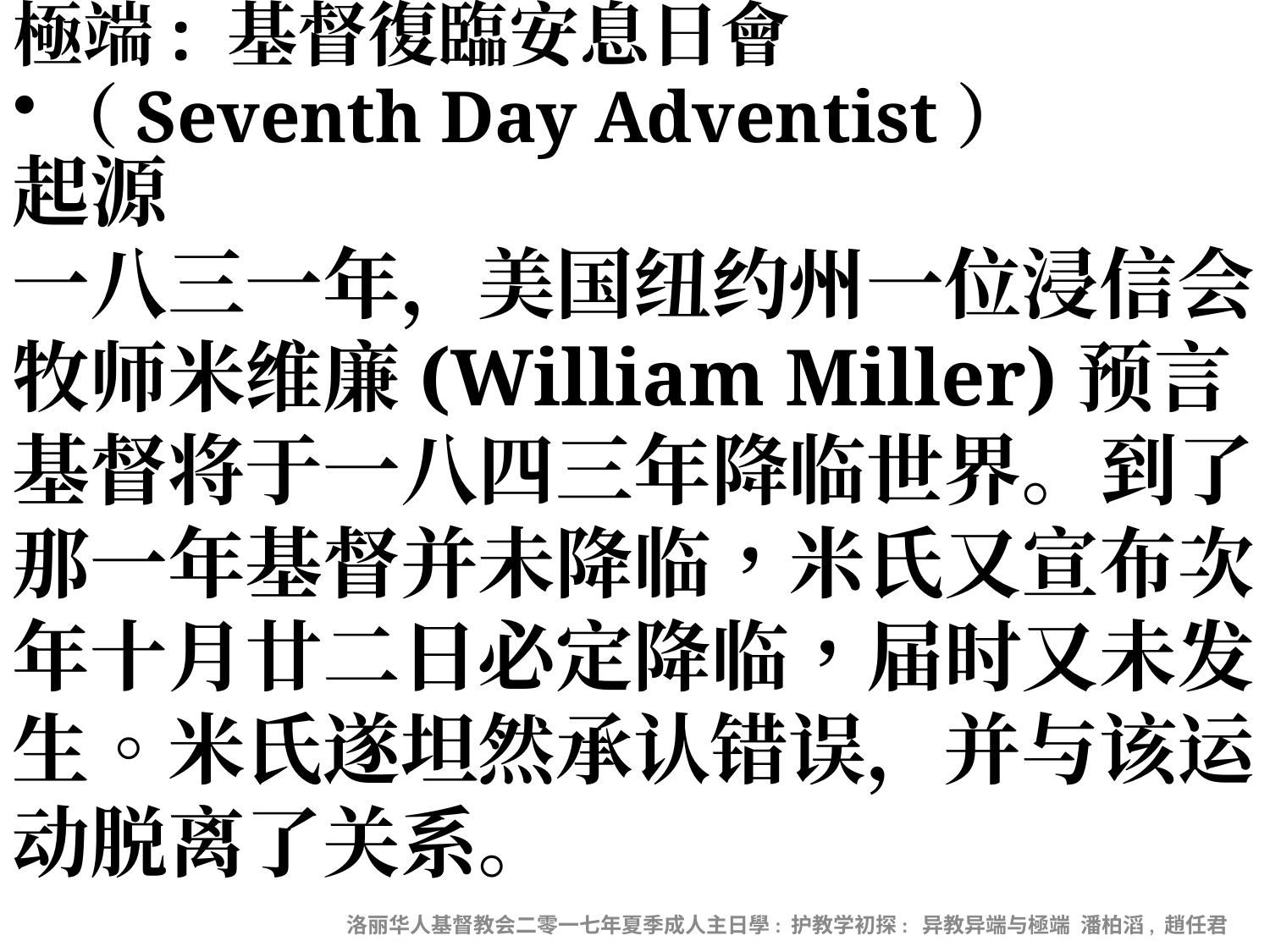

極端: 基督復臨安息日會
（Seventh Day Adventist）
起源
一八三一年，美国纽约州一位浸信会牧师米维廉(William Miller)预言基督将于一八四三年降临世界。到了那一年基督并未降临，米氏又宣布次年十月廿二日必定降临，届时又未发生。米氏遂坦然承认错误，并与该运动脱离了关系。
洛丽华人基督教会二零一七年夏季成人主日學: 护教学初探:  异教异端与極端  潘柏滔, 趙任君